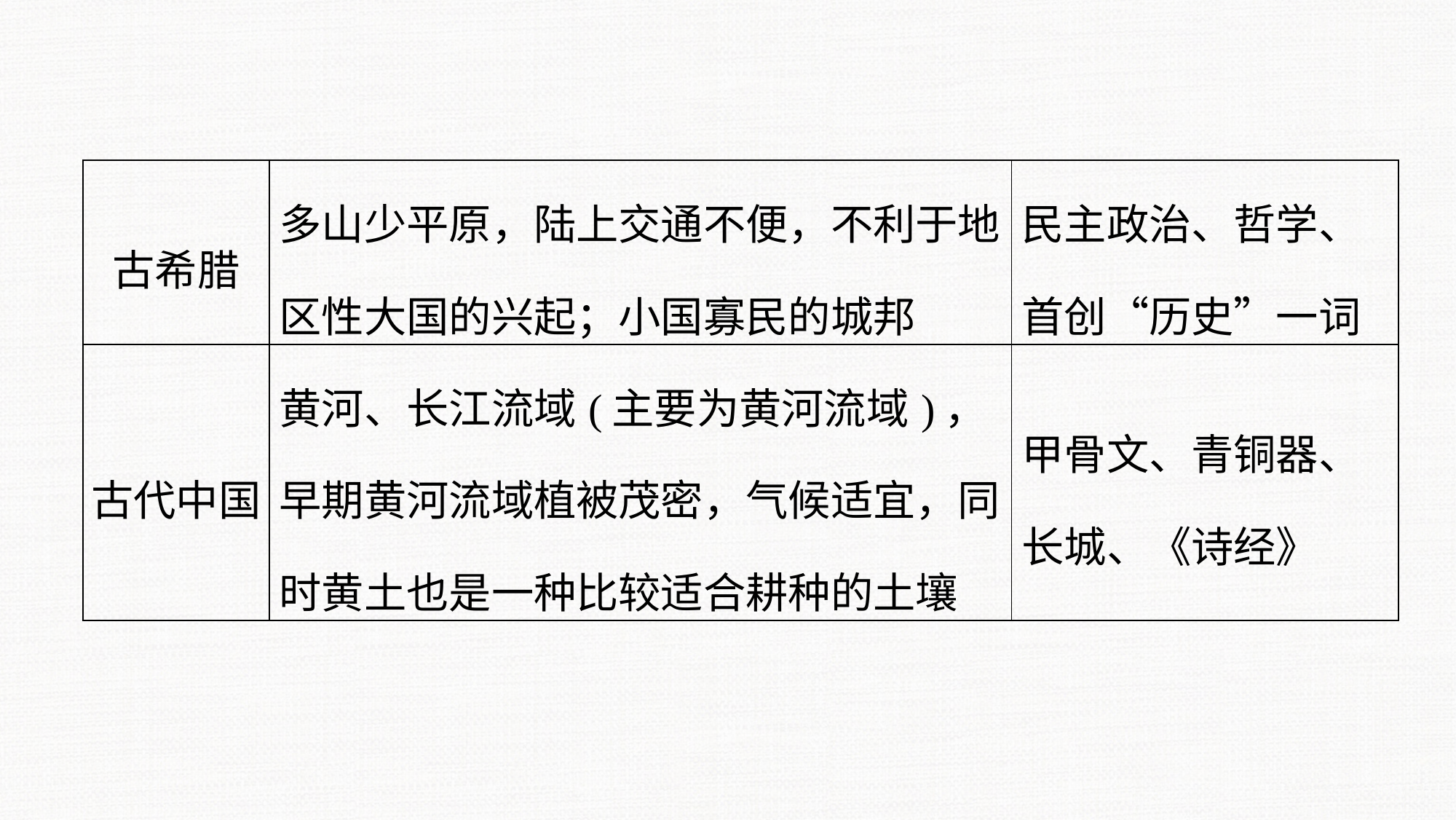

| 古希腊 | 多山少平原，陆上交通不便，不利于地区性大国的兴起；小国寡民的城邦 | 民主政治、哲学、首创“历史”一词 |
| --- | --- | --- |
| 古代中国 | 黄河、长江流域(主要为黄河流域)，早期黄河流域植被茂密，气候适宜，同时黄土也是一种比较适合耕种的土壤 | 甲骨文、青铜器、长城、《诗经》 |